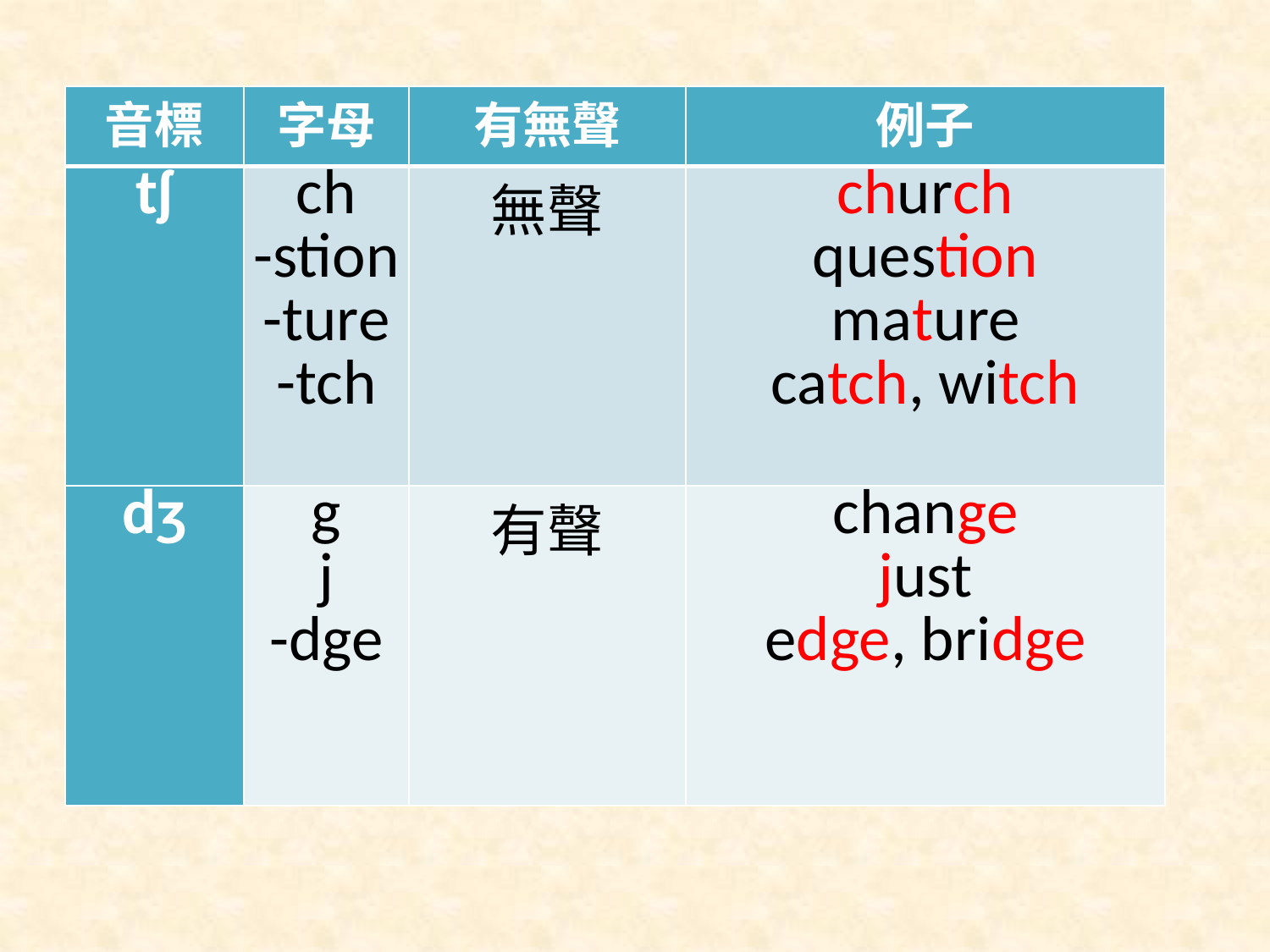

| 音標 | 字母 | 有無聲 | 例子 |
| --- | --- | --- | --- |
| tʃ | ch -stion -ture -tch | 無聲 | church question mature catch, witch |
| dʒ | g j -dge | 有聲 | change just edge, bridge |